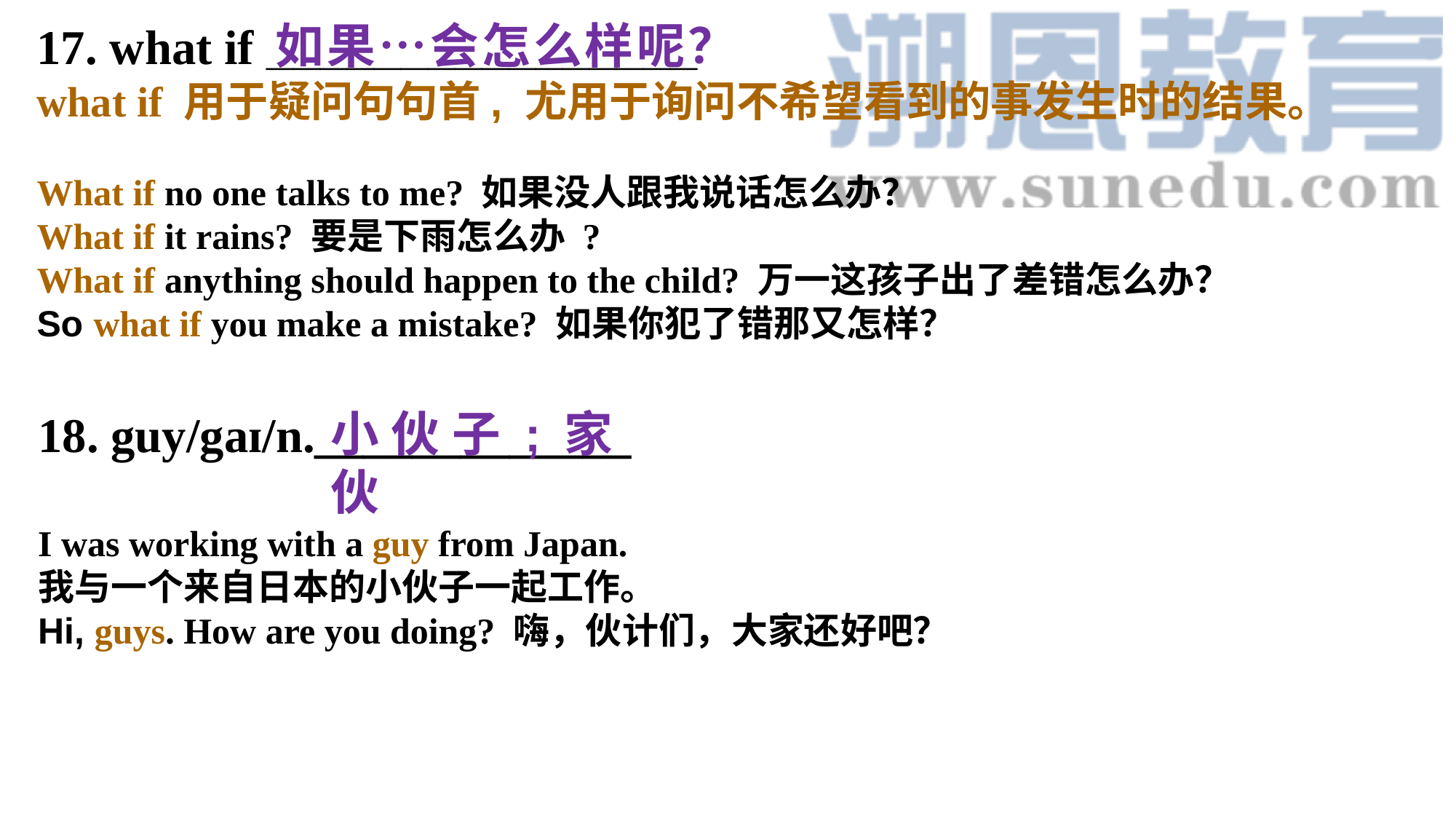

17. what if ________________
what if 用于疑问句句首, 尤用于询问不希望看到的事发生时的结果。

What if no one talks to me? 如果没人跟我说话怎么办？
What if it rains? 要是下雨怎么办 ?
What if anything should happen to the child? 万一这孩子出了差错怎么办？So what if you make a mistake? 如果你犯了错那又怎样？
如果…会怎么样呢？
18. guy/gaɪ/n._____________

I was working with a guy from Japan.
我与一个来自日本的小伙子一起工作。Hi, guys. How are you doing? 嗨，伙计们，大家还好吧？
小伙子;家伙